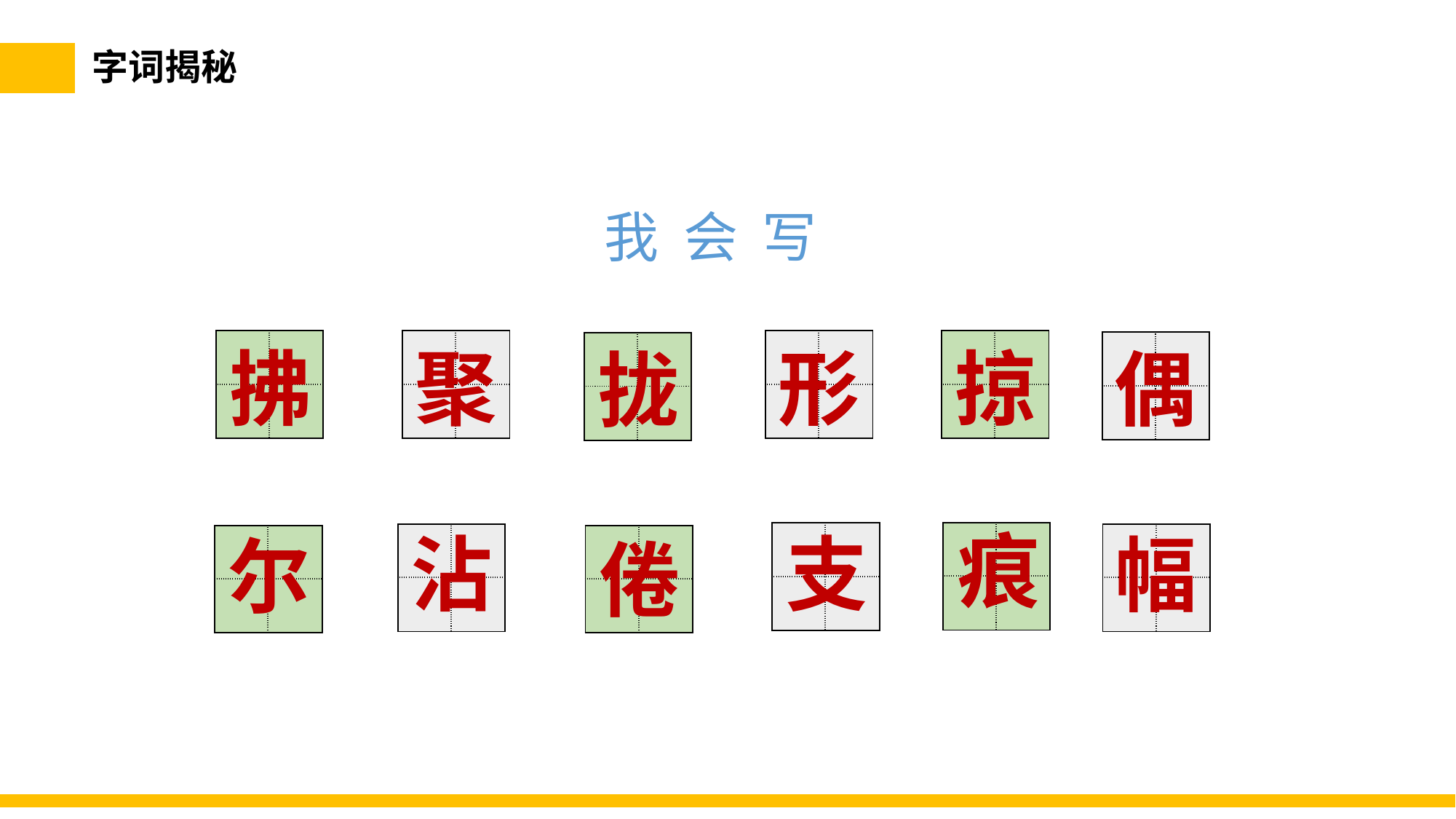

字词揭秘
我  会  写
|  |  |
| --- | --- |
|  |  |
|  |  |
| --- | --- |
|  |  |
|  |  |
| --- | --- |
|  |  |
|  |  |
| --- | --- |
|  |  |
聚
形
掠
拂
|  |  |
| --- | --- |
|  |  |
|  |  |
| --- | --- |
|  |  |
偶
拢
痕
沾
支
幅
尔
|  |  |
| --- | --- |
|  |  |
|  |  |
| --- | --- |
|  |  |
倦
|  |  |
| --- | --- |
|  |  |
|  |  |
| --- | --- |
|  |  |
|  |  |
| --- | --- |
|  |  |
|  |  |
| --- | --- |
|  |  |